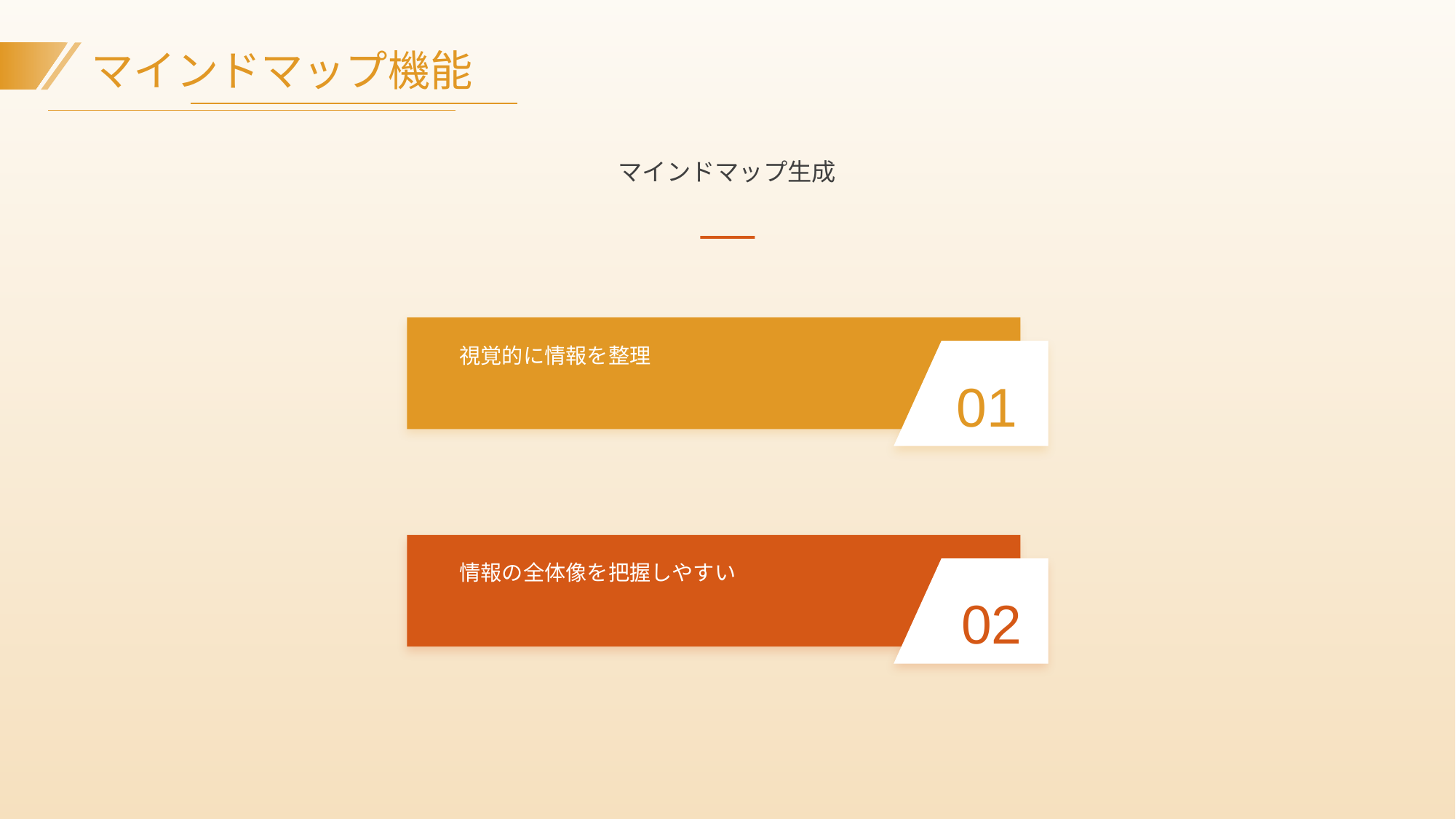

マインドマップ機能

マインドマップ生成

視覚的に情報を整理

01

情報の全体像を把握しやすい

02